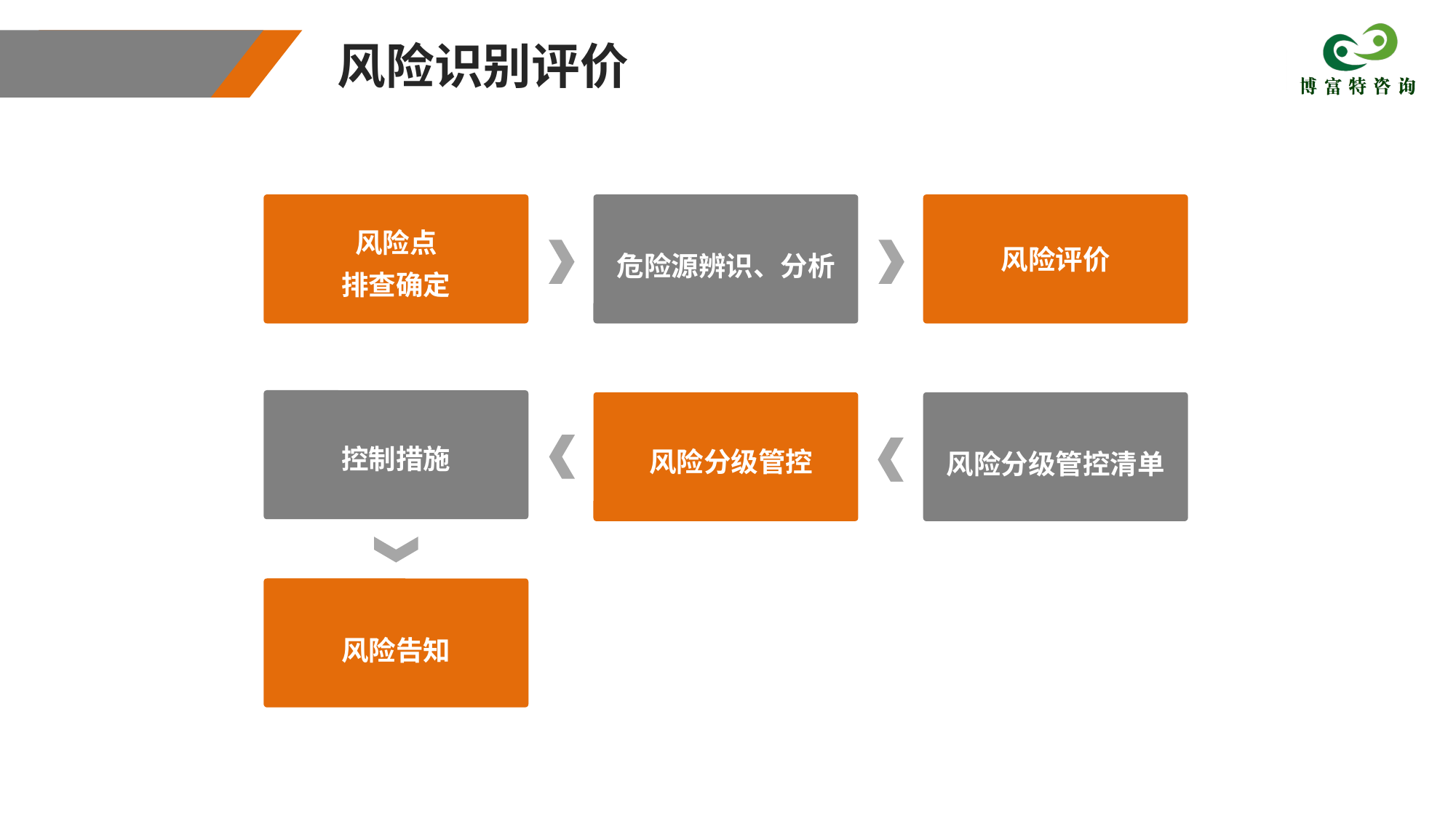

风险识别评价

风险点
排查确定
危险源辨识、分析
风险评价

控制措施
风险分级管控
风险分级管控清单

风险告知